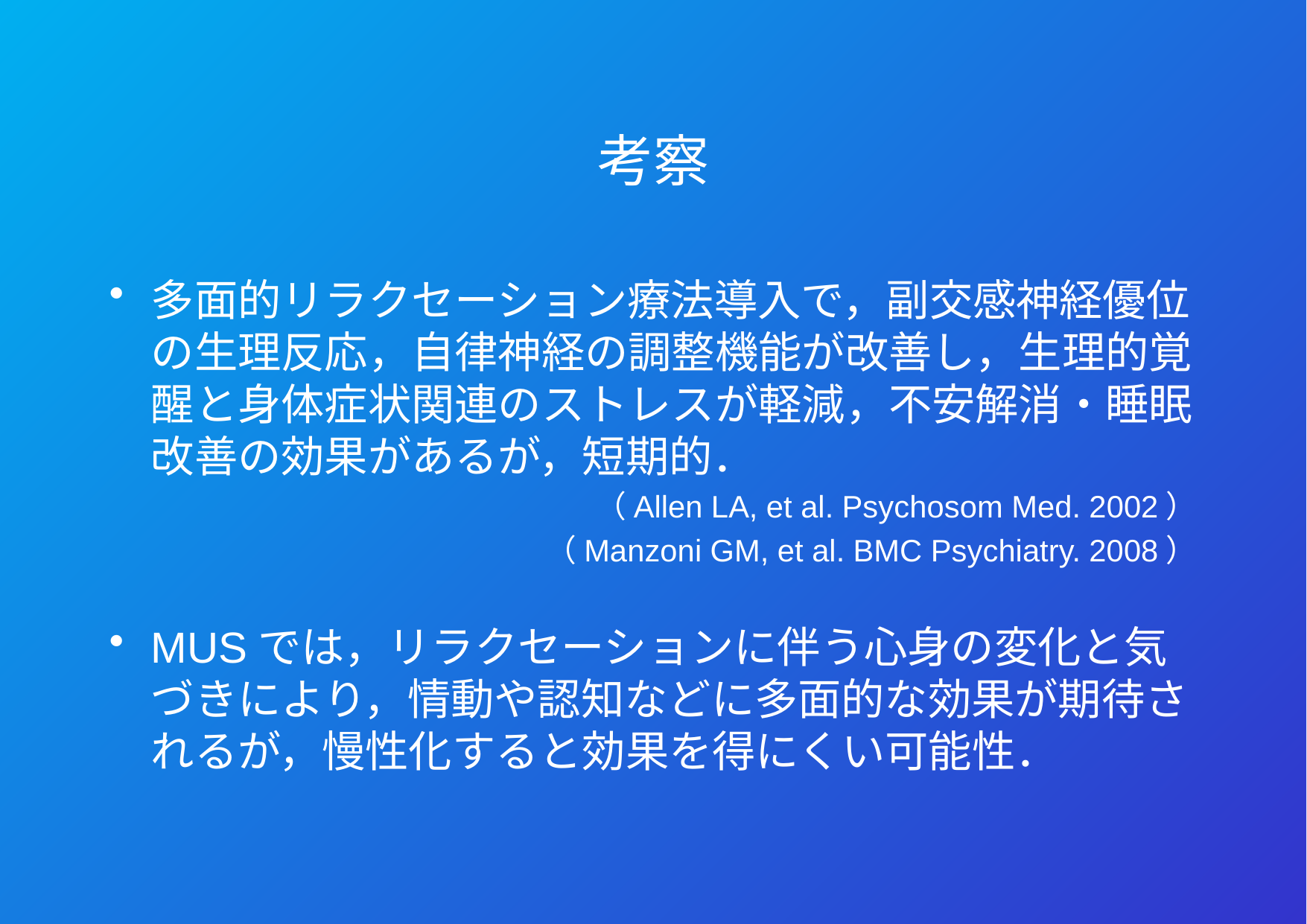

# 考察
多面的リラクセーション療法導入で，副交感神経優位の生理反応，自律神経の調整機能が改善し，生理的覚醒と身体症状関連のストレスが軽減，不安解消・睡眠改善の効果があるが，短期的．
（Allen LA, et al. Psychosom Med. 2002）
（Manzoni GM, et al. BMC Psychiatry. 2008）

MUSでは，リラクセーションに伴う心身の変化と気づきにより，情動や認知などに多面的な効果が期待されるが，慢性化すると効果を得にくい可能性．